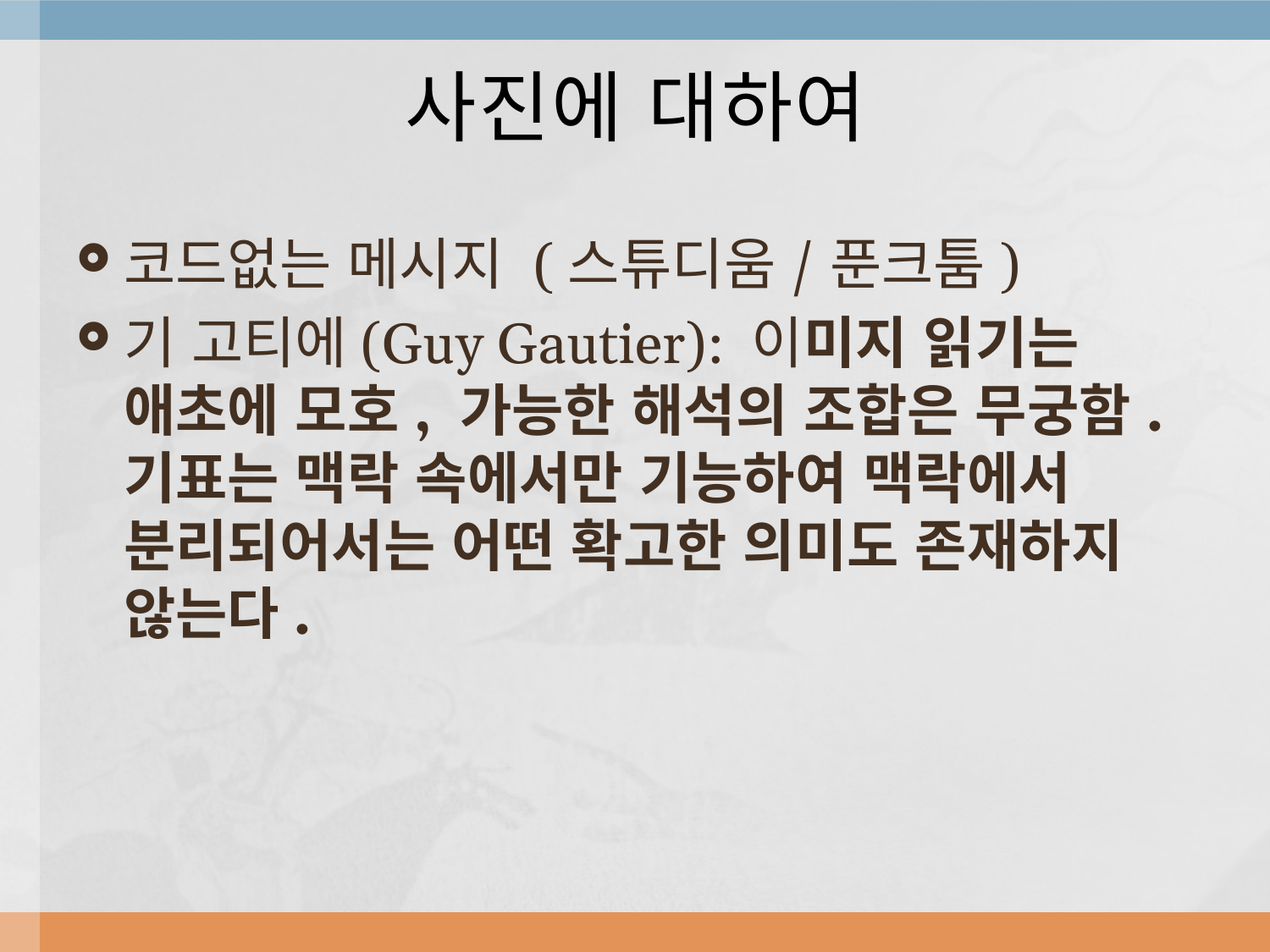

# 사진에 대하여
코드없는 메시지 (스튜디움/푼크툼)
기 고티에(Guy Gautier): 이미지 읽기는 애초에 모호, 가능한 해석의 조합은 무궁함. 기표는 맥락 속에서만 기능하여 맥락에서 분리되어서는 어떤 확고한 의미도 존재하지 않는다.